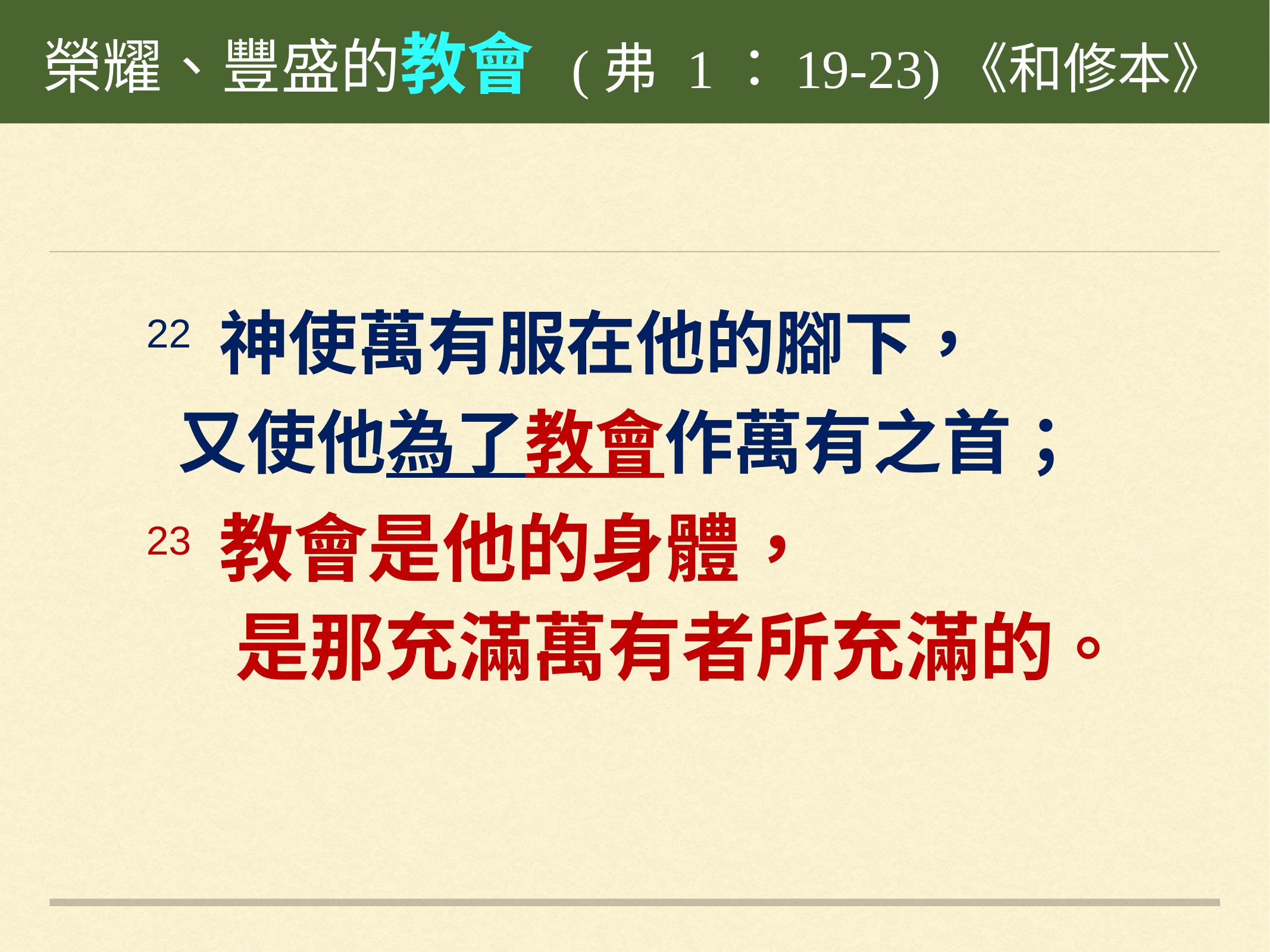

榮耀、豐盛的教會 (弗 1：19-23)《和修本》
22 神使萬有服在他的腳下，
  又使他為了教會作萬有之首；
23 教會是他的身體，
	是那充滿萬有者所充滿的。